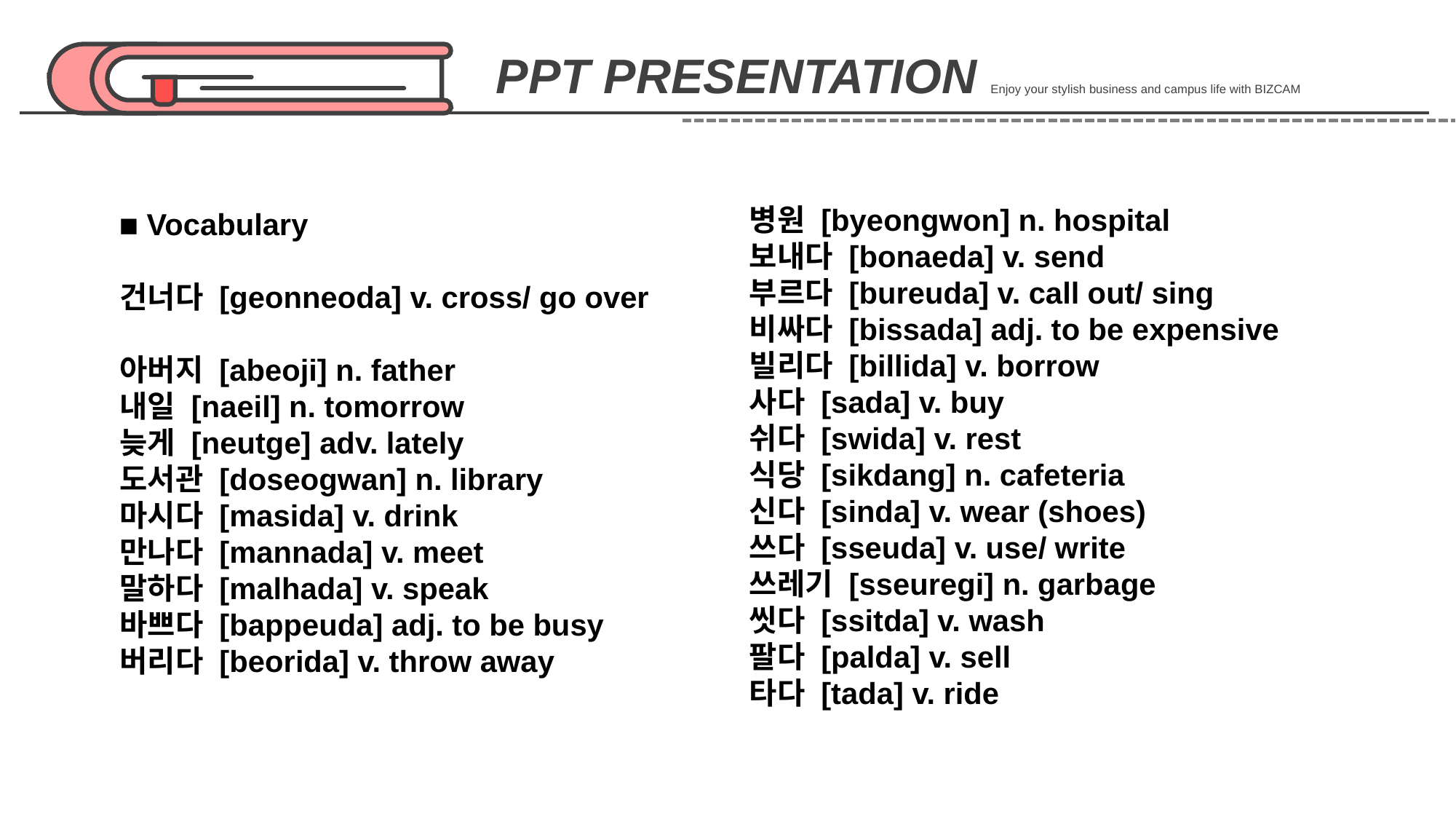

PPT PRESENTATION Enjoy your stylish business and campus life with BIZCAM

병원 [byeongwon] n. hospital
보내다 [bonaeda] v. send
부르다 [bureuda] v. call out/ sing
비싸다 [bissada] adj. to be expensive
빌리다 [billida] v. borrow
사다 [sada] v. buy
쉬다 [swida] v. rest
식당 [sikdang] n. cafeteria
신다 [sinda] v. wear (shoes)
쓰다 [sseuda] v. use/ write
쓰레기 [sseuregi] n. garbage
씻다 [ssitda] v. wash
팔다 [palda] v. sell
타다 [tada] v. ride
◼ Vocabulary

건너다 [geonneoda] v. cross/ go over

아버지 [abeoji] n. father
내일 [naeil] n. tomorrow
늦게 [neutge] adv. lately
도서관 [doseogwan] n. library
마시다 [masida] v. drink
만나다 [mannada] v. meet
말하다 [malhada] v. speak
바쁘다 [bappeuda] adj. to be busy
버리다 [beorida] v. throw away